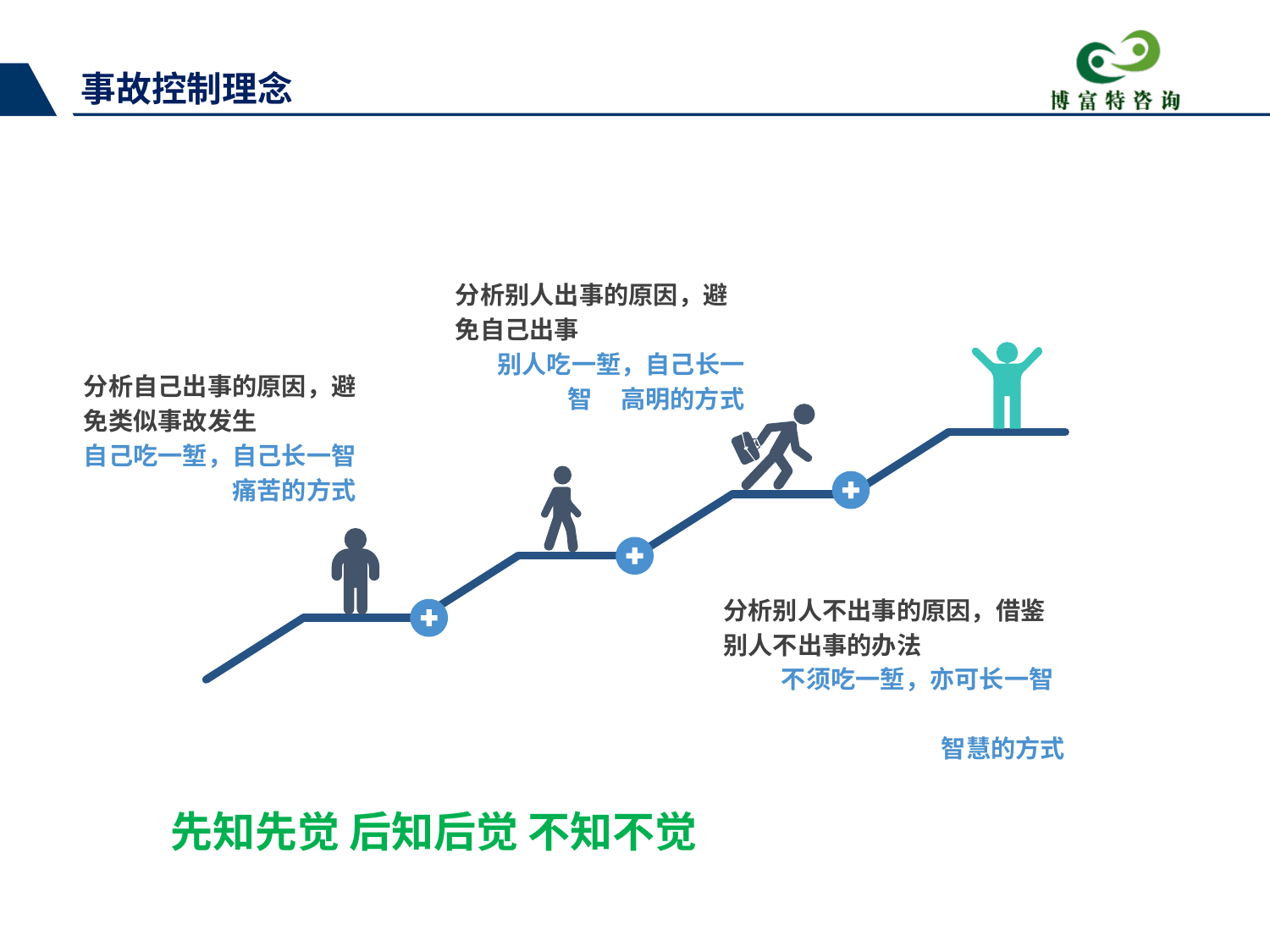

事故控制理念

分析别人出事的原因，避免自己出事
  别人吃一堑，自己长一智     高明的方式

分析自己出事的原因，避免类似事故发生
自己吃一堑，自己长一智                  痛苦的方式

分析别人不出事的原因，借鉴别人不出事的办法
         不须吃一堑，亦可长一智
智慧的方式

先知先觉 后知后觉 不知不觉